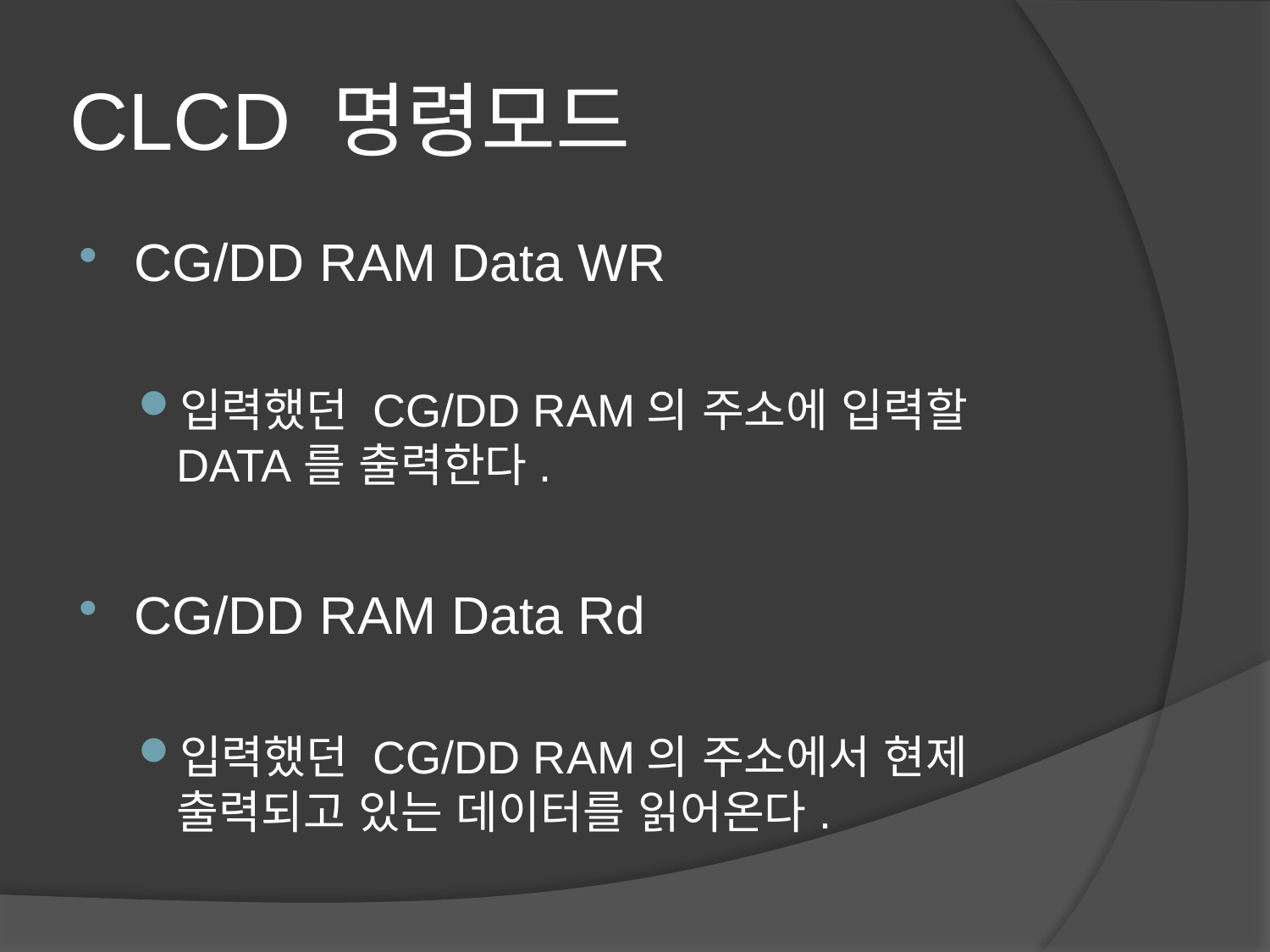

# CLCD 명령모드
CG/DD RAM Data WR

입력했던 CG/DD RAM의 주소에 입력할 DATA를 출력한다.

CG/DD RAM Data Rd

입력했던 CG/DD RAM의 주소에서 현제 출력되고 있는 데이터를 읽어온다.